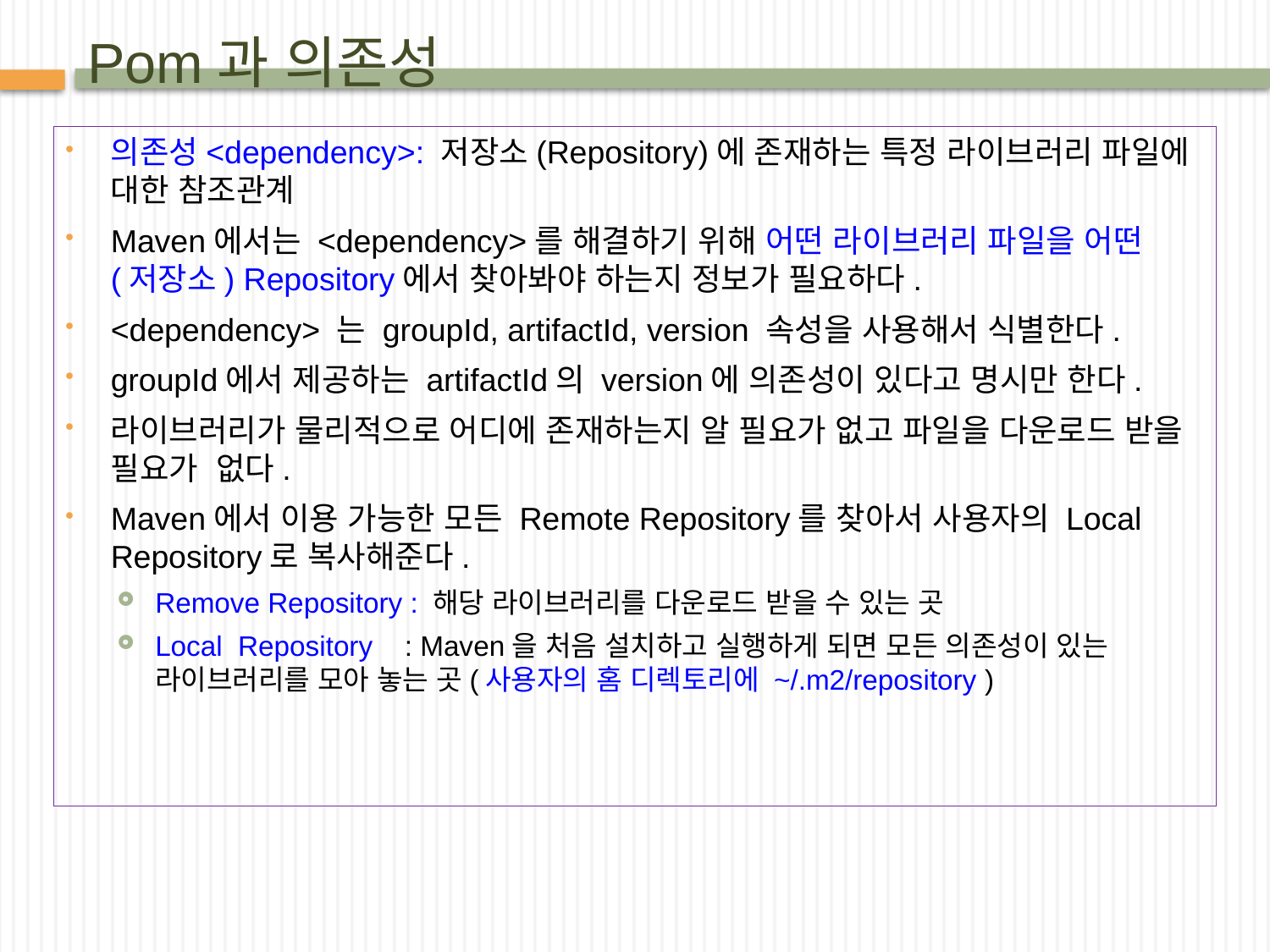

# Pom과 의존성
의존성<dependency>: 저장소(Repository)에 존재하는 특정 라이브러리 파일에 대한 참조관계
Maven에서는 <dependency>를 해결하기 위해 어떤 라이브러리 파일을 어떤 (저장소) Repository에서 찾아봐야 하는지 정보가 필요하다.
<dependency> 는 groupId, artifactId, version 속성을 사용해서 식별한다.
groupId에서 제공하는 artifactId의 version에 의존성이 있다고 명시만 한다.
라이브러리가 물리적으로 어디에 존재하는지 알 필요가 없고 파일을 다운로드 받을 필요가  없다.
Maven에서 이용 가능한 모든 Remote Repository를 찾아서 사용자의 Local Repository로 복사해준다.
Remove Repository : 해당 라이브러리를 다운로드 받을 수 있는 곳
Local  Repository    : Maven을 처음 설치하고 실행하게 되면 모든 의존성이 있는 라이브러리를 모아 놓는 곳(사용자의 홈 디렉토리에 ~/.m2/repository )